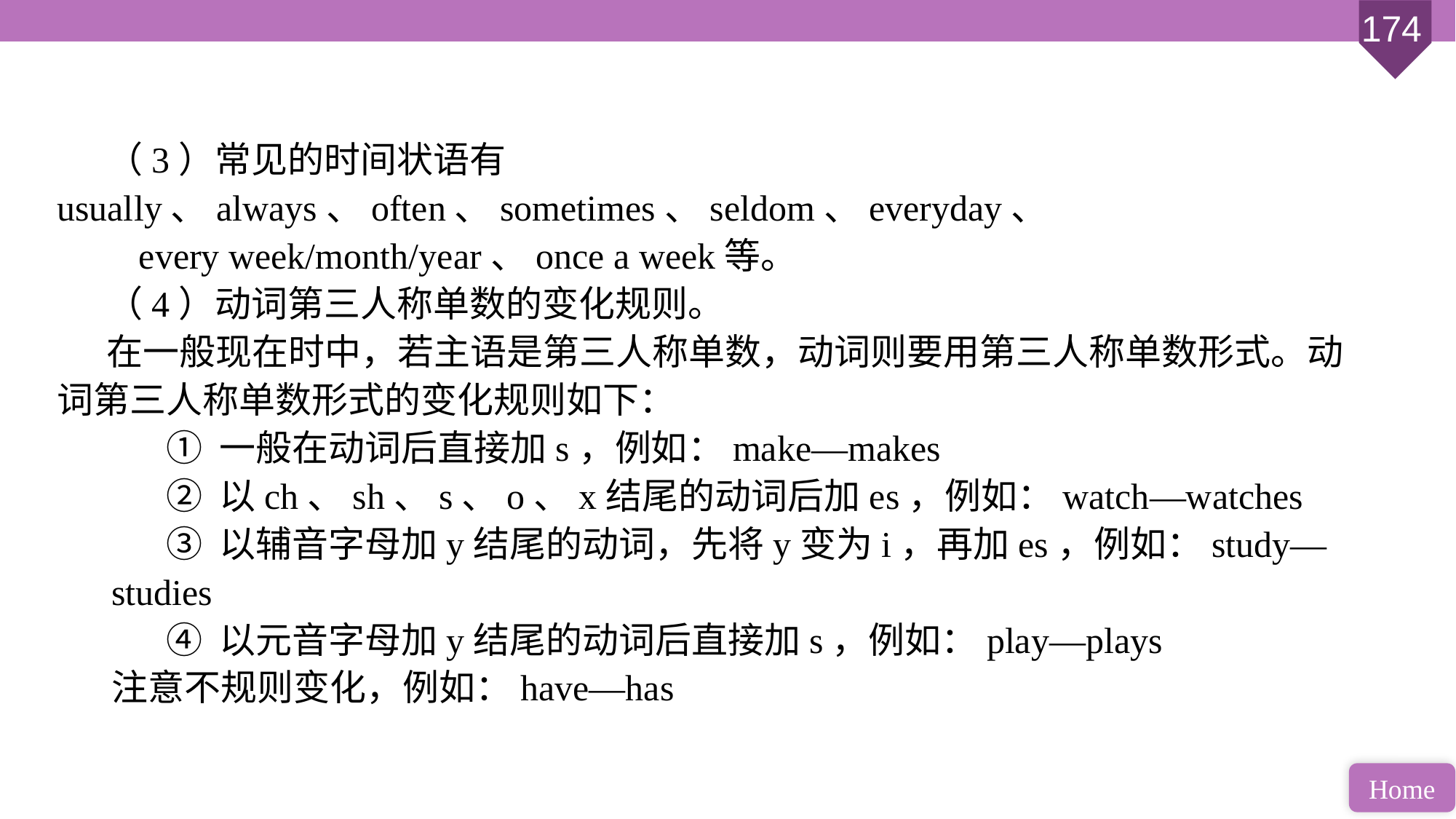

（3）常见的时间状语有usually、always、often、sometimes、seldom、everyday、
         every week/month/year、once a week等。
     （4）动词第三人称单数的变化规则。
     在一般现在时中，若主语是第三人称单数，动词则要用第三人称单数形式。动词第三人称单数形式的变化规则如下：
① 一般在动词后直接加s，例如：make—makes
② 以ch、sh、s、o、x结尾的动词后加es，例如：watch—watches
③ 以辅音字母加y结尾的动词，先将y变为i，再加es，例如：study—studies
④ 以元音字母加y结尾的动词后直接加s，例如：play—plays
注意不规则变化，例如：have—has